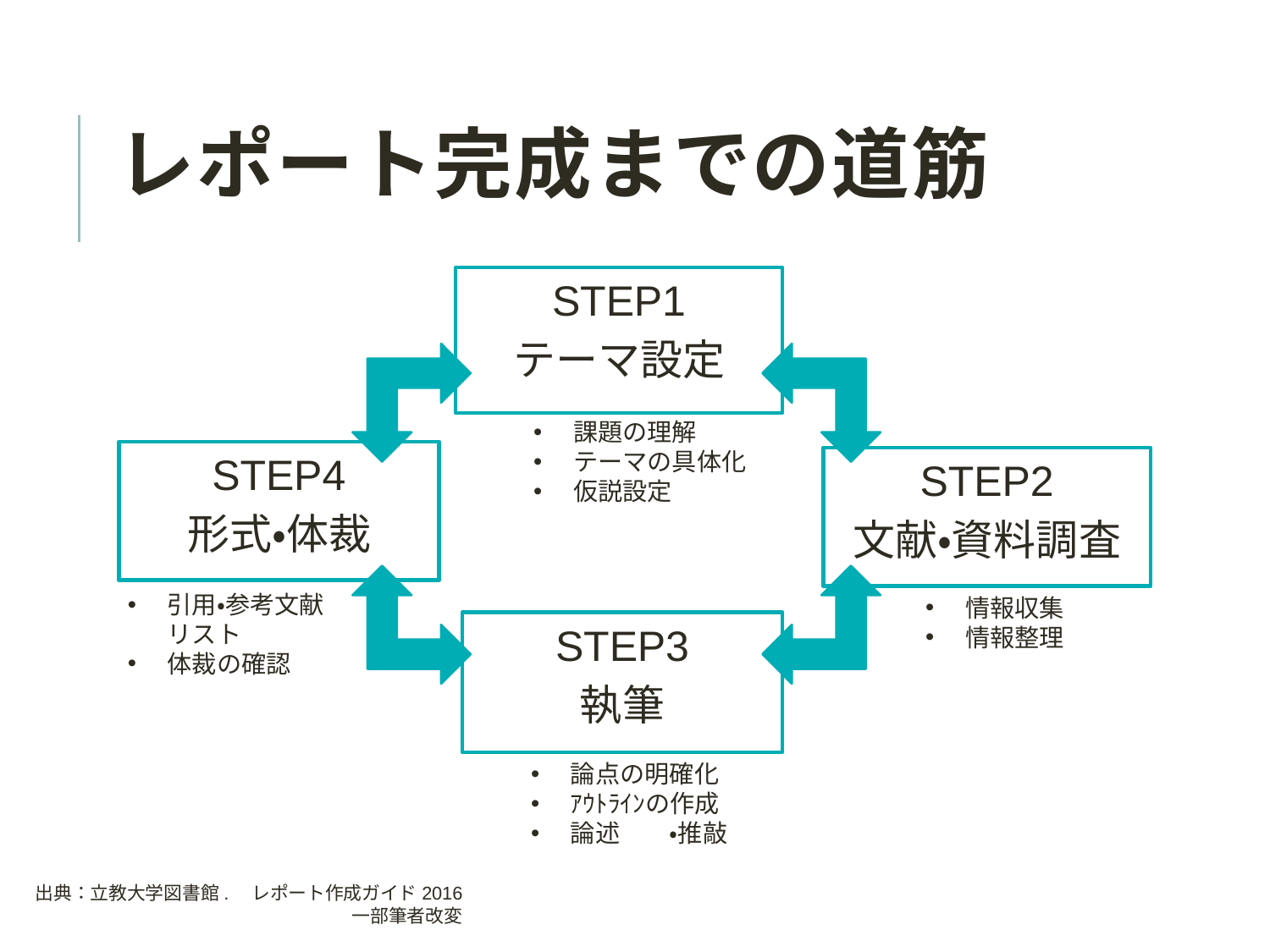

# レポート完成までの道筋
STEP1
テーマ設定

課題の理解
テーマの具体化
仮説設定
STEP4
形式・体裁
STEP2
文献・資料調査

引用・参考文献リスト
体裁の確認
情報収集
情報整理
STEP3
執筆
論点の明確化
ｱｳﾄﾗｲﾝの作成
論述　　・推敲
出典：立教大学図書館.　レポート作成ガイド2016
一部筆者改変